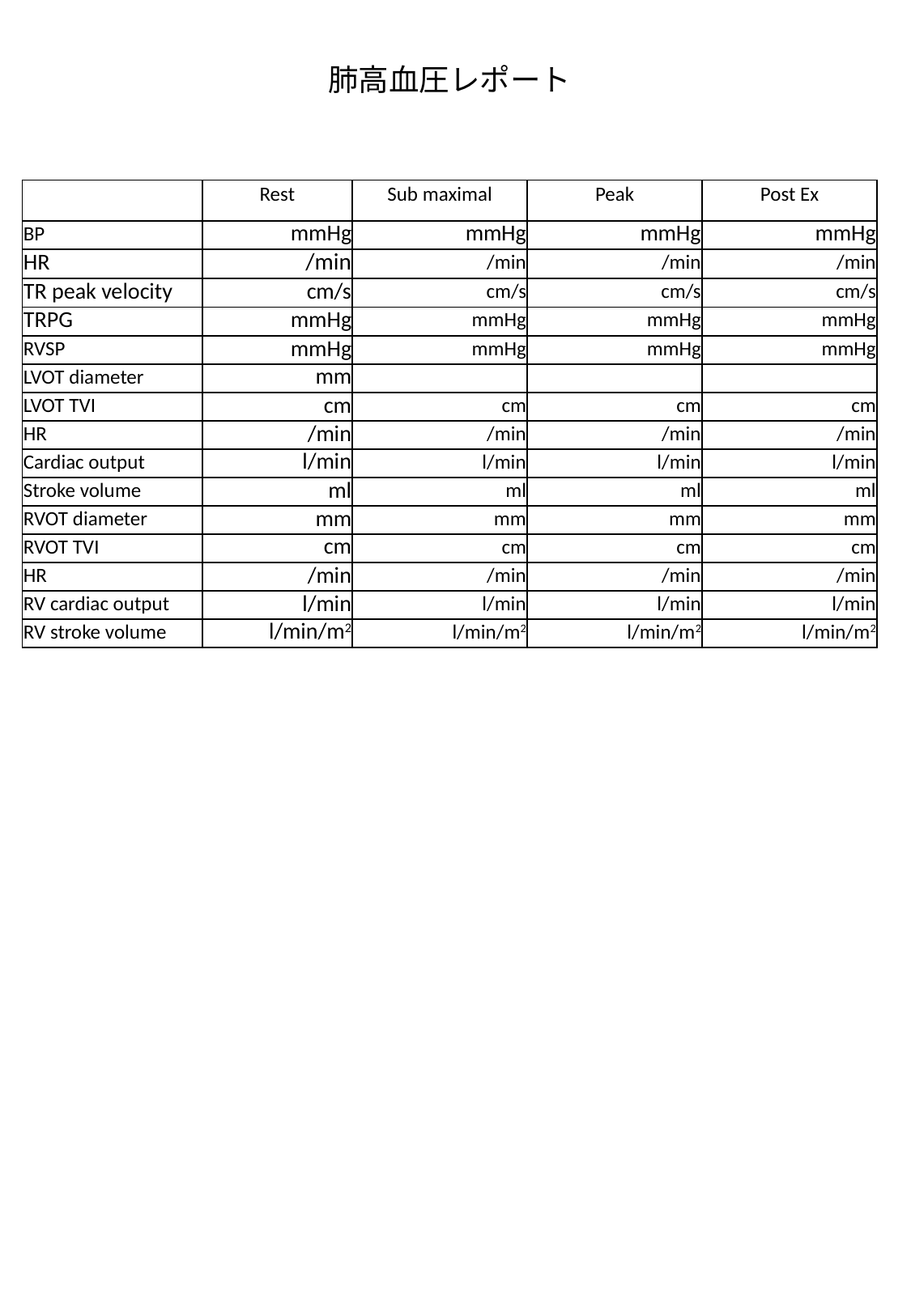

肺高血圧レポート
|  | Rest | Sub maximal | Peak | Post Ex |
| --- | --- | --- | --- | --- |
| BP | mmHg | mmHg | mmHg | mmHg |
| HR | /min | /min | /min | /min |
| TR peak velocity | cm/s | cm/s | cm/s | cm/s |
| TRPG | mmHg | mmHg | mmHg | mmHg |
| RVSP | mmHg | mmHg | mmHg | mmHg |
| LVOT diameter | mm |  |  |  |
| LVOT TVI | cm | cm | cm | cm |
| HR | /min | /min | /min | /min |
| Cardiac output | l/min | l/min | l/min | l/min |
| Stroke volume | ml | ml | ml | ml |
| RVOT diameter | mm | mm | mm | mm |
| RVOT TVI | cm | cm | cm | cm |
| HR | /min | /min | /min | /min |
| RV cardiac output | l/min | l/min | l/min | l/min |
| RV stroke volume | l/min/m2 | l/min/m2 | l/min/m2 | l/min/m2 |